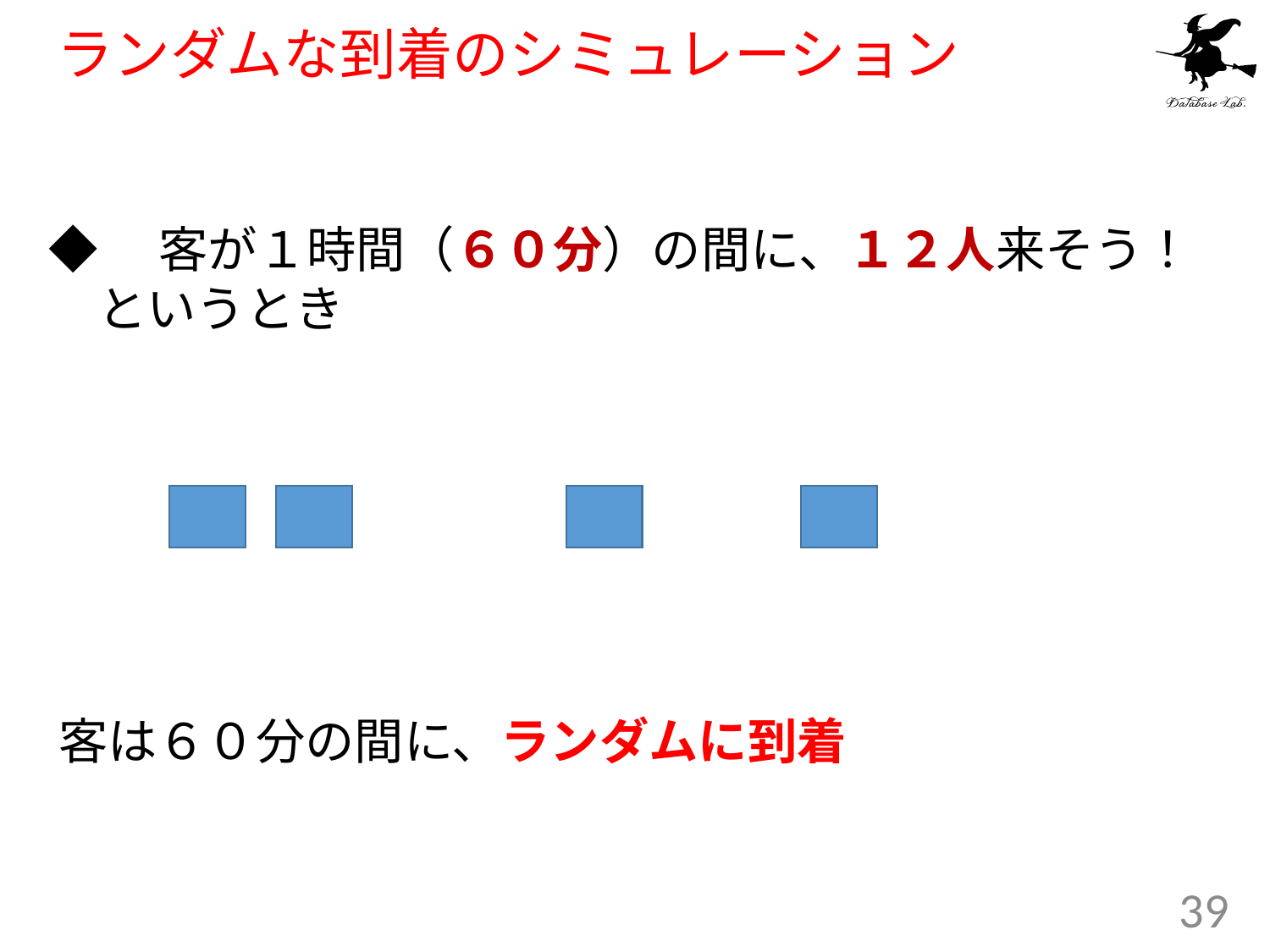

# ランダムな到着のシミュレーション
◆　客が１時間（６０分）の間に、１２人来そう！　というとき

客は６０分の間に、ランダムに到着
39